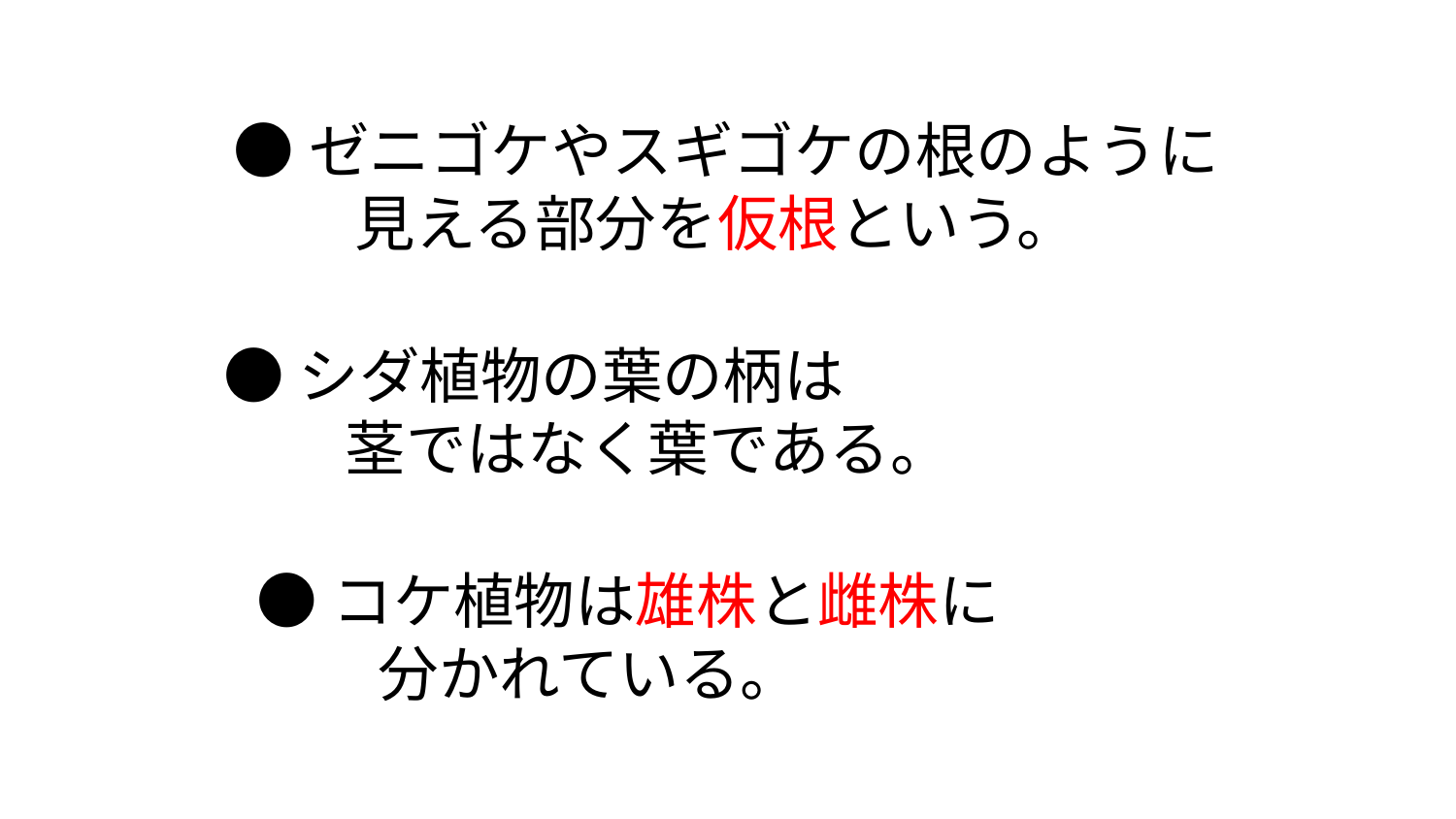

●ゼニゴケやスギゴケの根のように
　　見える部分を仮根という。
●シダ植物の葉の柄は
　　茎ではなく葉である。
●コケ植物は雄株と雌株に
　　分かれている。